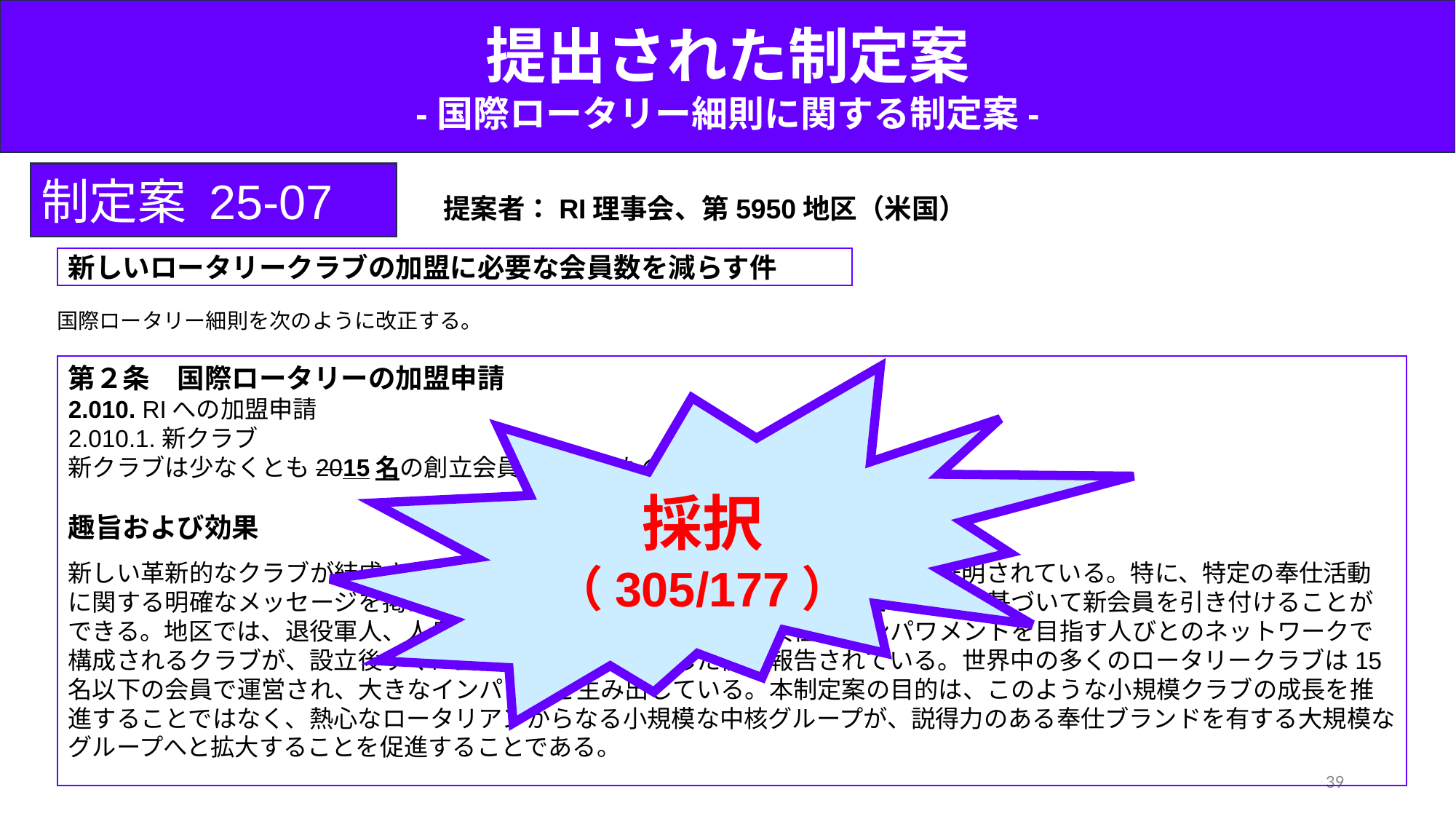

提出された制定案
-国際ロータリー細則に関する制定案-
制定案 25-07
提案者：RI理事会、第5950地区（米国）
新しいロータリークラブの加盟に必要な会員数を減らす件
国際ロータリー細則を次のように改正する。
第２条　国際ロータリーの加盟申請
2.010. RIへの加盟申請
2.010.1.新クラブ
新クラブは少なくとも2015名の創立会員を有するものとする

趣旨および効果

新しい革新的なクラブが結成されると、結成後急速に拡大できることが経験的に証明されている。特に、特定の奉仕活動に関する明確なメッセージを掲げている場合、活動中のクラブは地域社会での活動に基づいて新会員を引き付けることが
できる。地区では、退役軍人、人身売買撲滅に取り組み専門家、女性のエンパワメントを目指す人びとのネットワークで
構成されるクラブが、設立後すぐに会員数を大幅に増やした例が報告されている。世界中の多くのロータリークラブは15名以下の会員で運営され、大きなインパクトを生み出している。本制定案の目的は、このような小規模クラブの成長を推進することではなく、熱心なロータリアンからなる小規模な中核グループが、説得力のある奉仕ブランドを有する大規模なグループへと拡大することを促進することである。

採択（305/177）
39